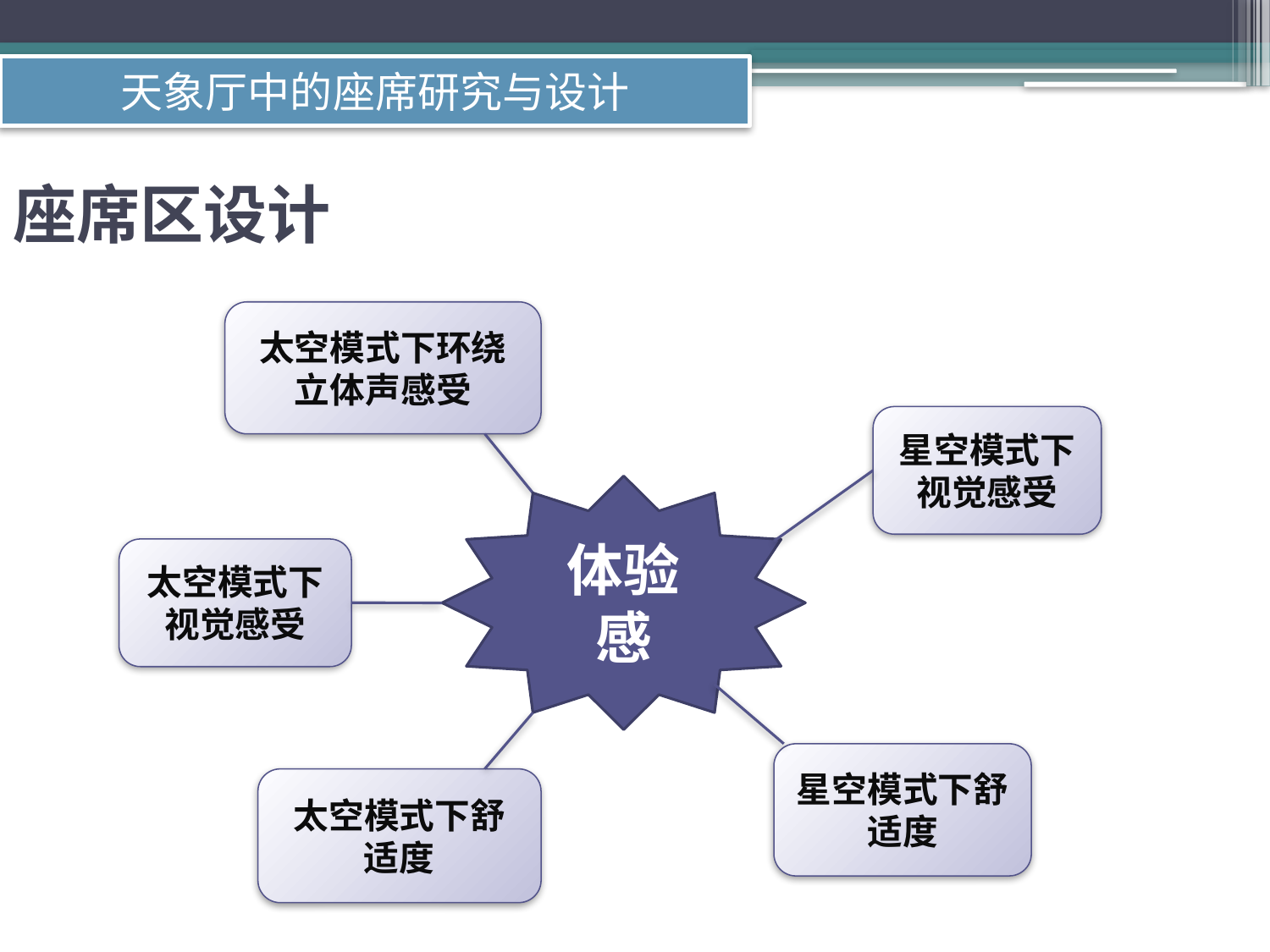

天象厅中的座席研究与设计
# 座席区设计

太空模式下环绕立体声感受
星空模式下视觉感受
体验感
太空模式下视觉感受
星空模式下舒适度
太空模式下舒适度